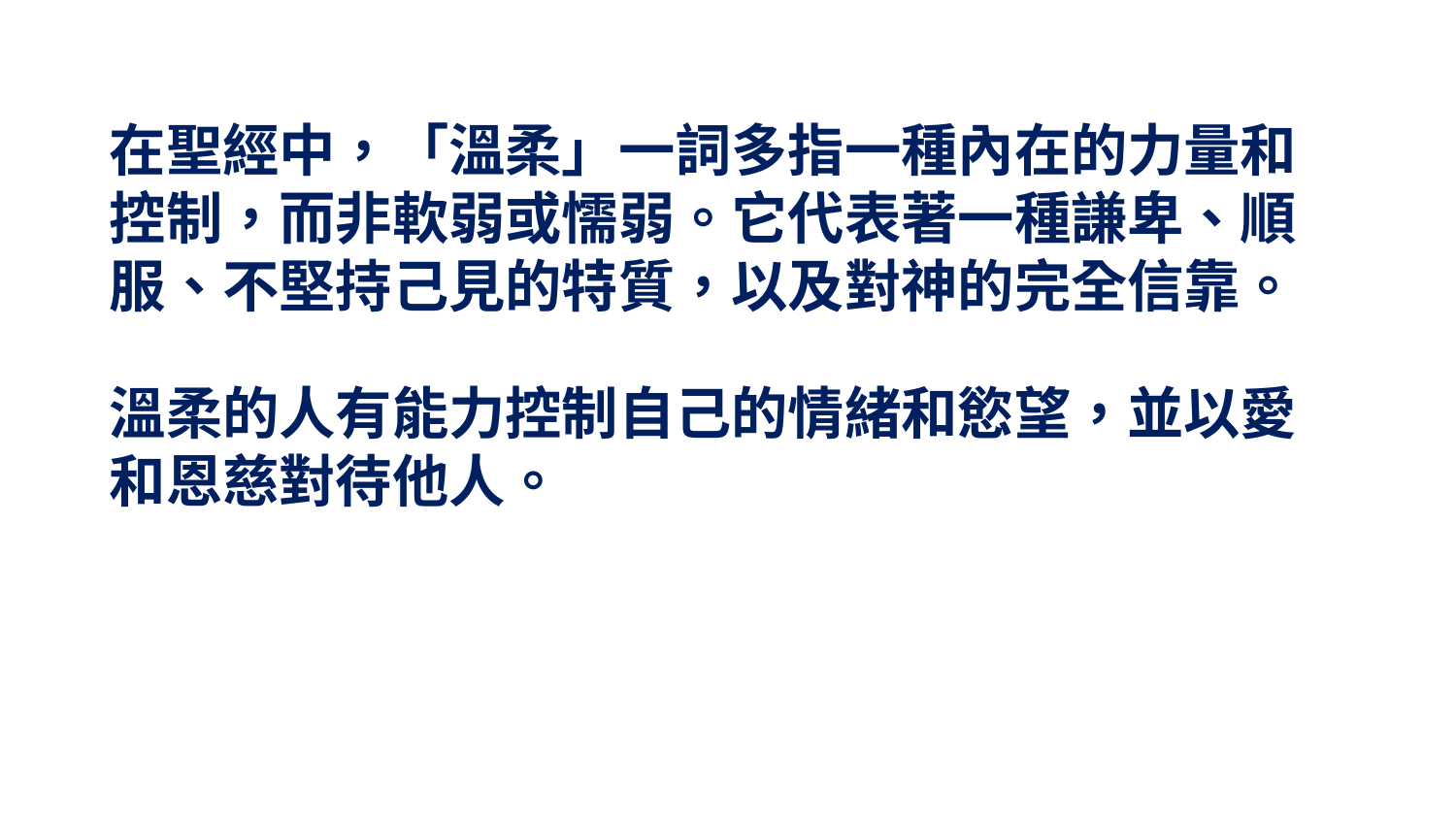

在聖經中，「溫柔」一詞多指一種內在的力量和控制，而非軟弱或懦弱。它代表著一種謙卑、順服、不堅持己見的特質，以及對神的完全信靠。
溫柔的人有能力控制自己的情緒和慾望，並以愛和恩慈對待他人。